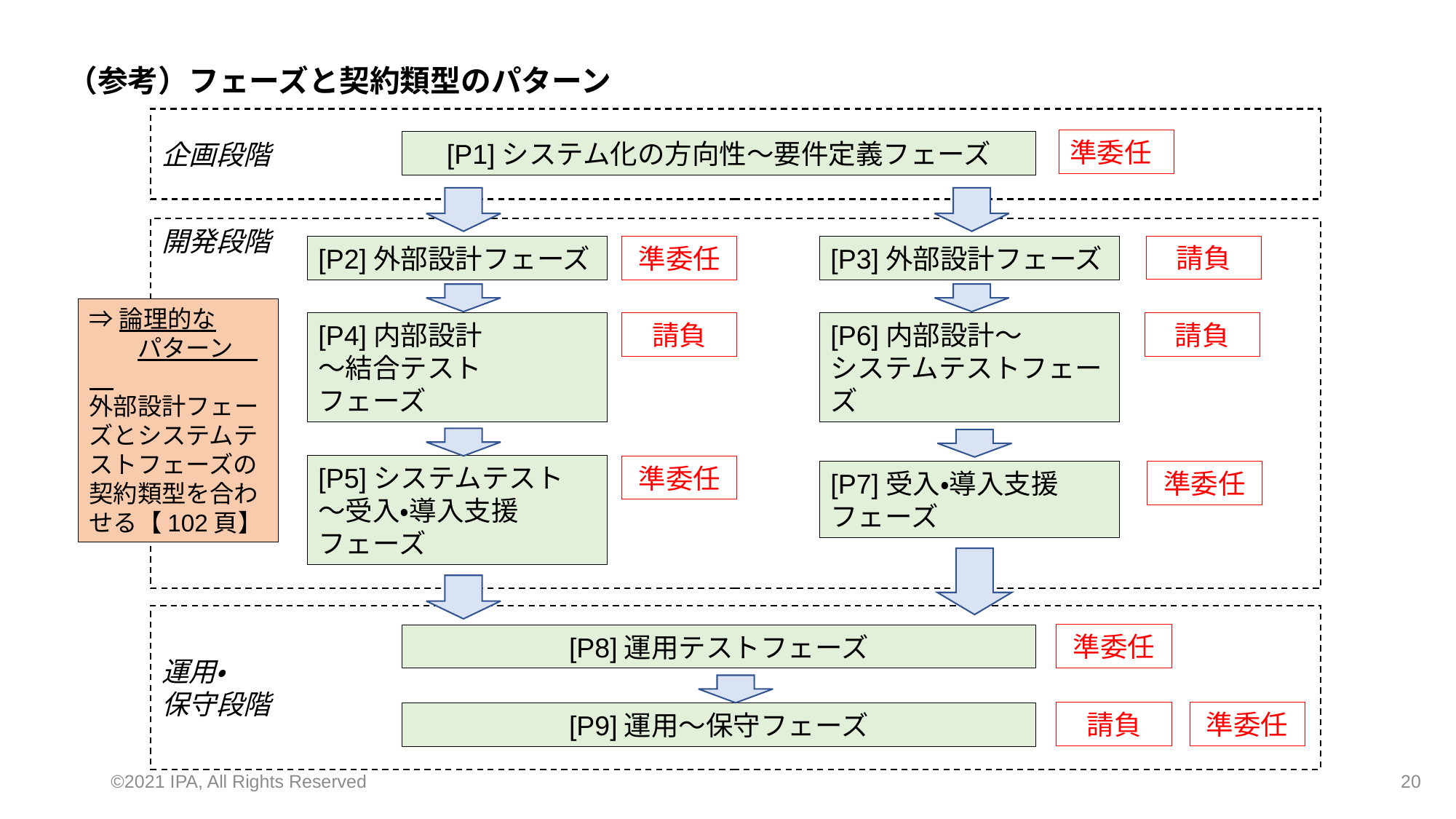

（参考）フェーズと契約類型のパターン
企画段階
準委任
[P1]システム化の方向性～要件定義フェーズ

開発段階
請負
[P2]外部設計フェーズ
[P3]外部設計フェーズ
準委任

⇒論理的な
　　パターン
外部設計フェーズとシステムテストフェーズの契約類型を合わせる【102頁】
[P4]内部設計
～結合テスト
フェーズ
請負
[P6]内部設計～
システムテストフェーズ
請負

[P5]システムテスト
～受入・導入支援フェーズ
準委任
[P7]受入・導入支援フェーズ
準委任

運用・
保守段階
準委任
[P8]運用テストフェーズ

請負
準委任
[P9]運用～保守フェーズ
©2021 IPA, All Rights Reserved
20